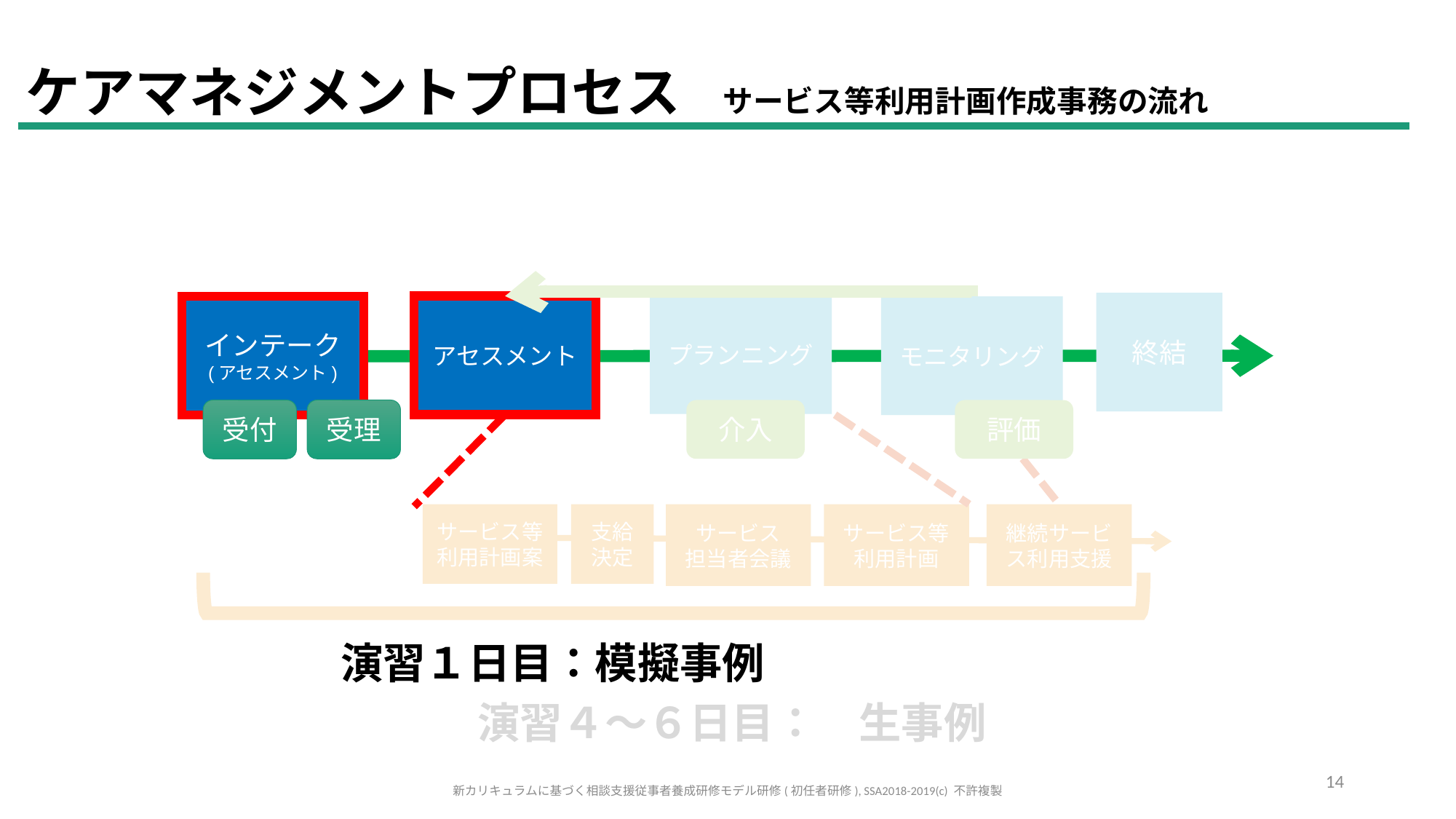

# ケアマネジメントプロセス　サービス等利用計画作成事務の流れ

終結
プランニング
アセスメント
インテーク
(アセスメント)
モニタリング
受付
受理
介入
評価
サービス等
利用計画案
支給
決定
サービス
担当者会議
サービス等
利用計画
継続サービス利用支援
演習１日目：模擬事例
演習４～６日目：　生事例
14
新カリキュラムに基づく相談支援従事者養成研修モデル研修(初任者研修), SSA2018-2019(c) 不許複製